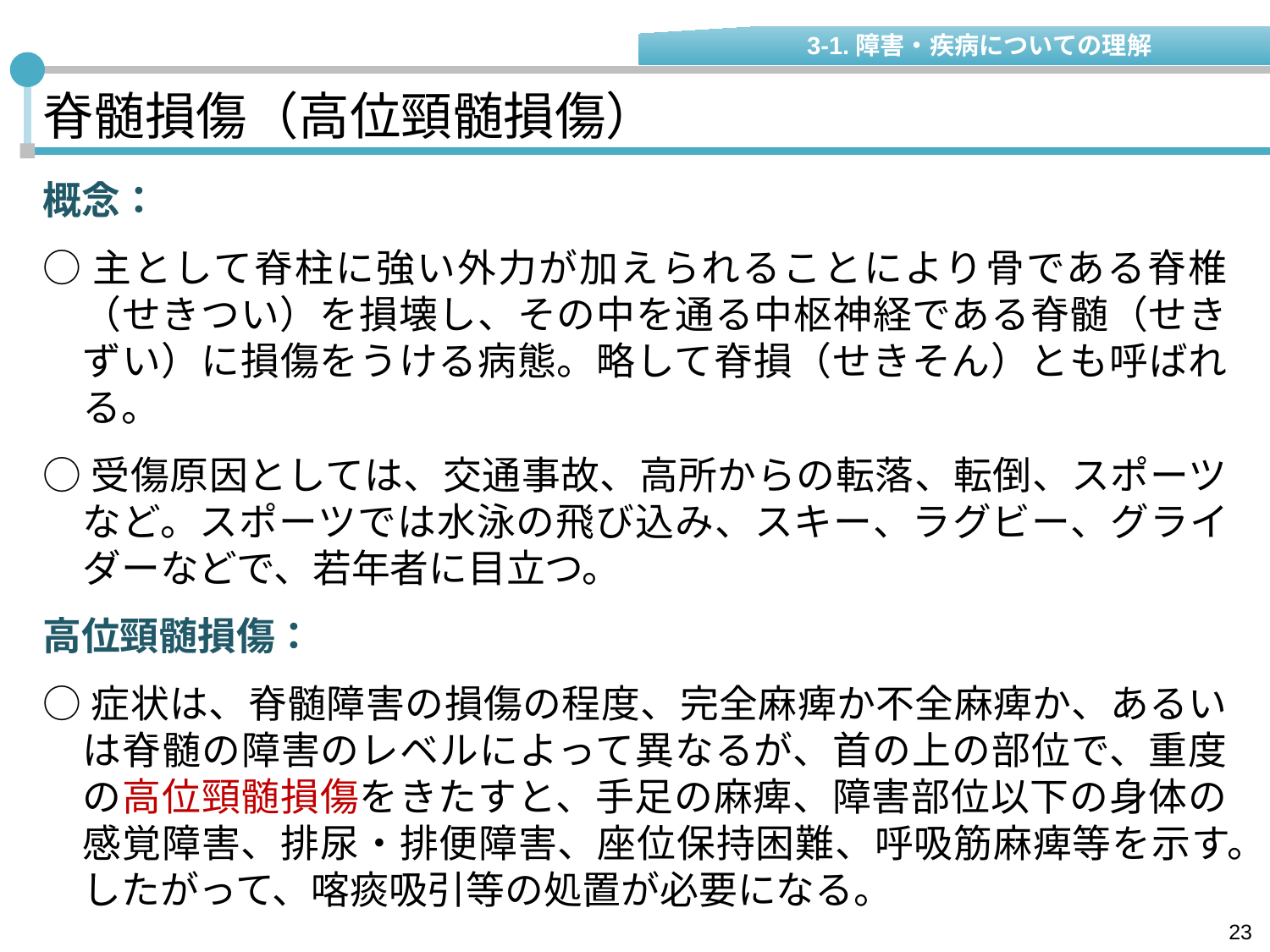

3-1.障害・疾病についての理解
# 脊髄損傷（高位頸髄損傷）
概念：
○主として脊柱に強い外力が加えられることにより骨である脊椎（せきつい）を損壊し、その中を通る中枢神経である脊髄（せきずい）に損傷をうける病態。略して脊損（せきそん）とも呼ばれる。
○受傷原因としては、交通事故、高所からの転落、転倒、スポーツなど。スポーツでは水泳の飛び込み、スキー、ラグビー、グライダーなどで、若年者に目立つ。
高位頸髄損傷：
○症状は、脊髄障害の損傷の程度、完全麻痺か不全麻痺か、あるいは脊髄の障害のレベルによって異なるが、首の上の部位で、重度の高位頸髄損傷をきたすと、手足の麻痺、障害部位以下の身体の感覚障害、排尿・排便障害、座位保持困難、呼吸筋麻痺等を示す。したがって、喀痰吸引等の処置が必要になる。
23